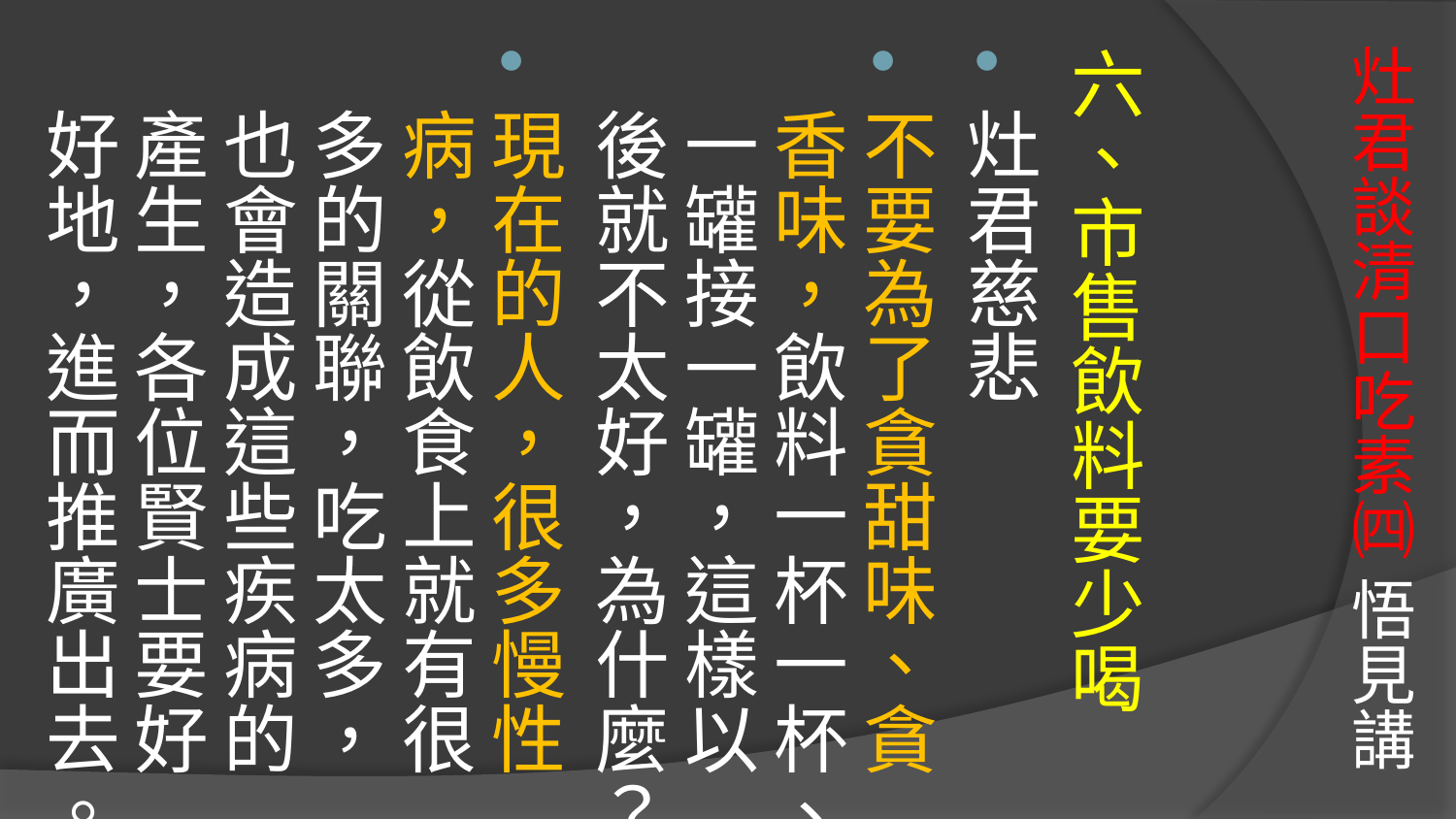

# 灶君談清口吃素㈣ 悟見講
六、市售飲料要少喝
灶君慈悲
不要為了貪甜味、貪香味，飲料一杯一杯、一罐接一罐，這樣以後就不太好，為什麼？
現在的人，很多慢性病，從飲食上就有很多的關聯，吃太多，也會造成這些疾病的產生，各位賢士要好好地，進而推廣出去。